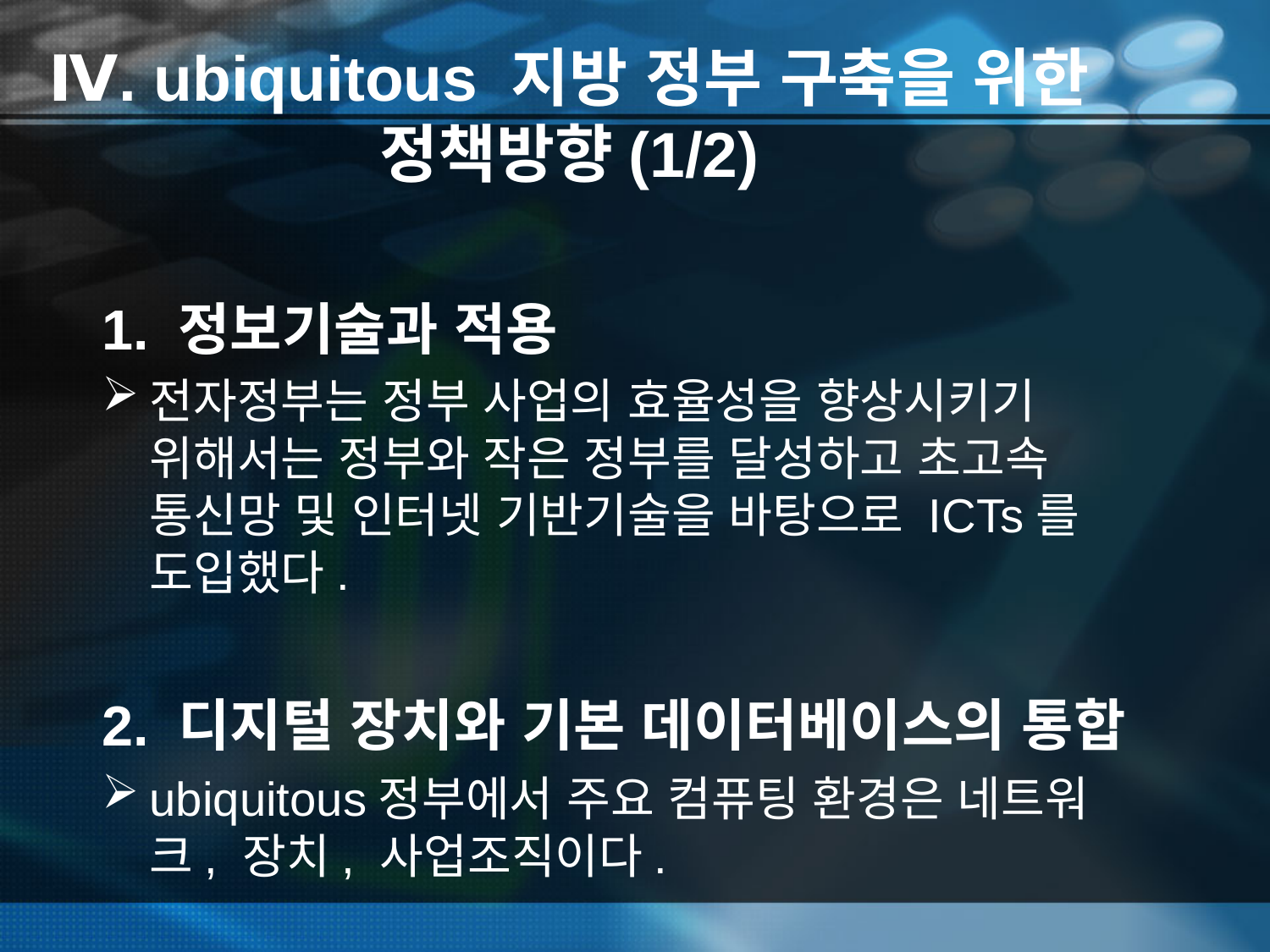

# Ⅳ. ubiquitous 지방 정부 구축을 위한 정책방향(1/2)
1. 정보기술과 적용
전자정부는 정부 사업의 효율성을 향상시키기 위해서는 정부와 작은 정부를 달성하고 초고속 통신망 및 인터넷 기반기술을 바탕으로 ICTs를 도입했다.

2. 디지털 장치와 기본 데이터베이스의 통합
ubiquitous정부에서 주요 컴퓨팅 환경은 네트워크, 장치, 사업조직이다.